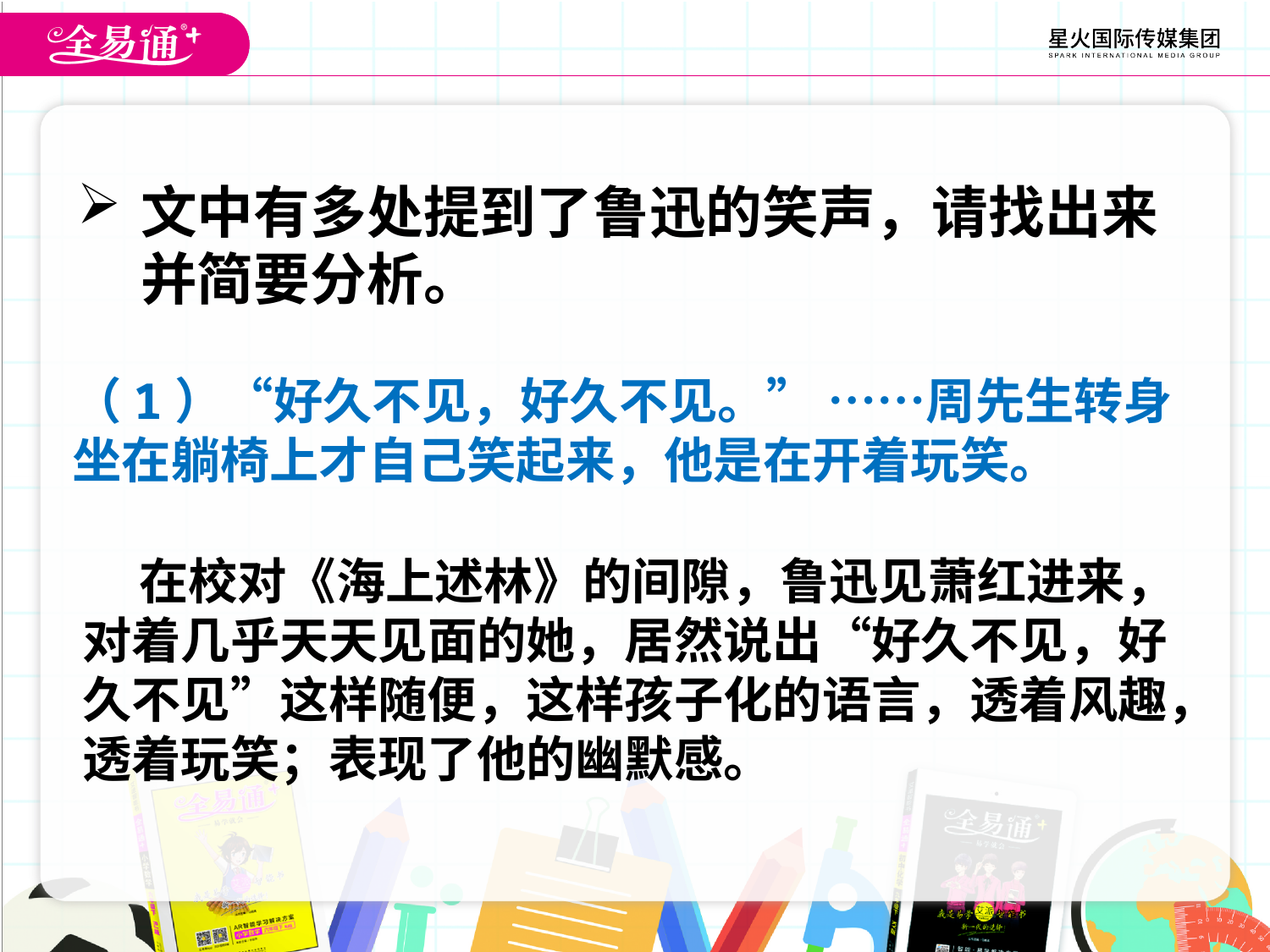

文中有多处提到了鲁迅的笑声，请找出来并简要分析。
（1）“好久不见，好久不见。” ……周先生转身坐在躺椅上才自己笑起来，他是在开着玩笑。
    在校对《海上述林》的间隙，鲁迅见萧红进来，对着几乎天天见面的她，居然说出“好久不见，好久不见”这样随便，这样孩子化的语言，透着风趣，透着玩笑；表现了他的幽默感。